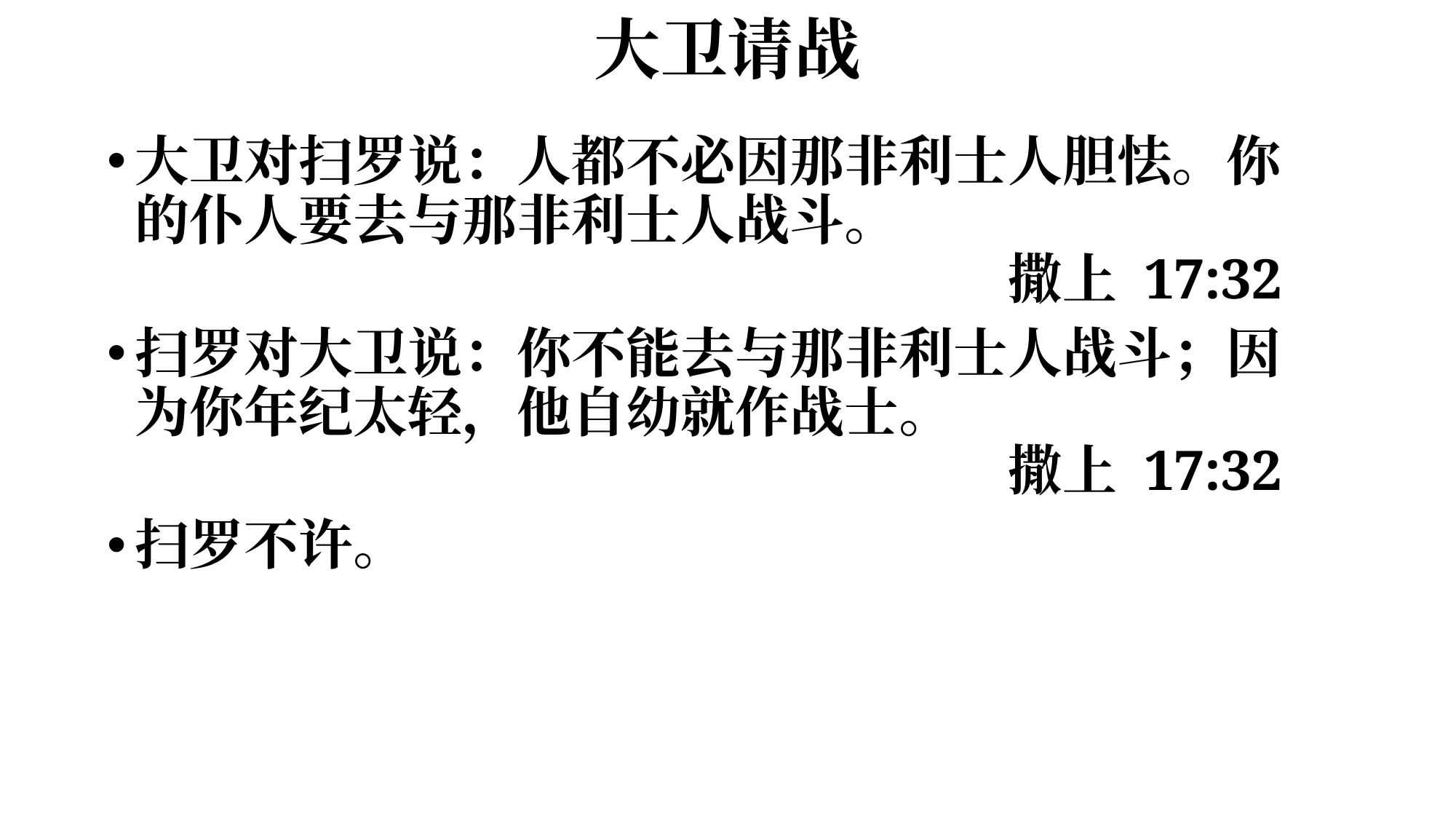

# 大卫请战
大卫对扫罗说：人都不必因那非利士人胆怯。你的仆人要去与那非利士人战斗。											撒上 17:32
扫罗对大卫说：你不能去与那非利士人战斗；因为你年纪太轻，他自幼就作战士。											撒上 17:32
扫罗不许。